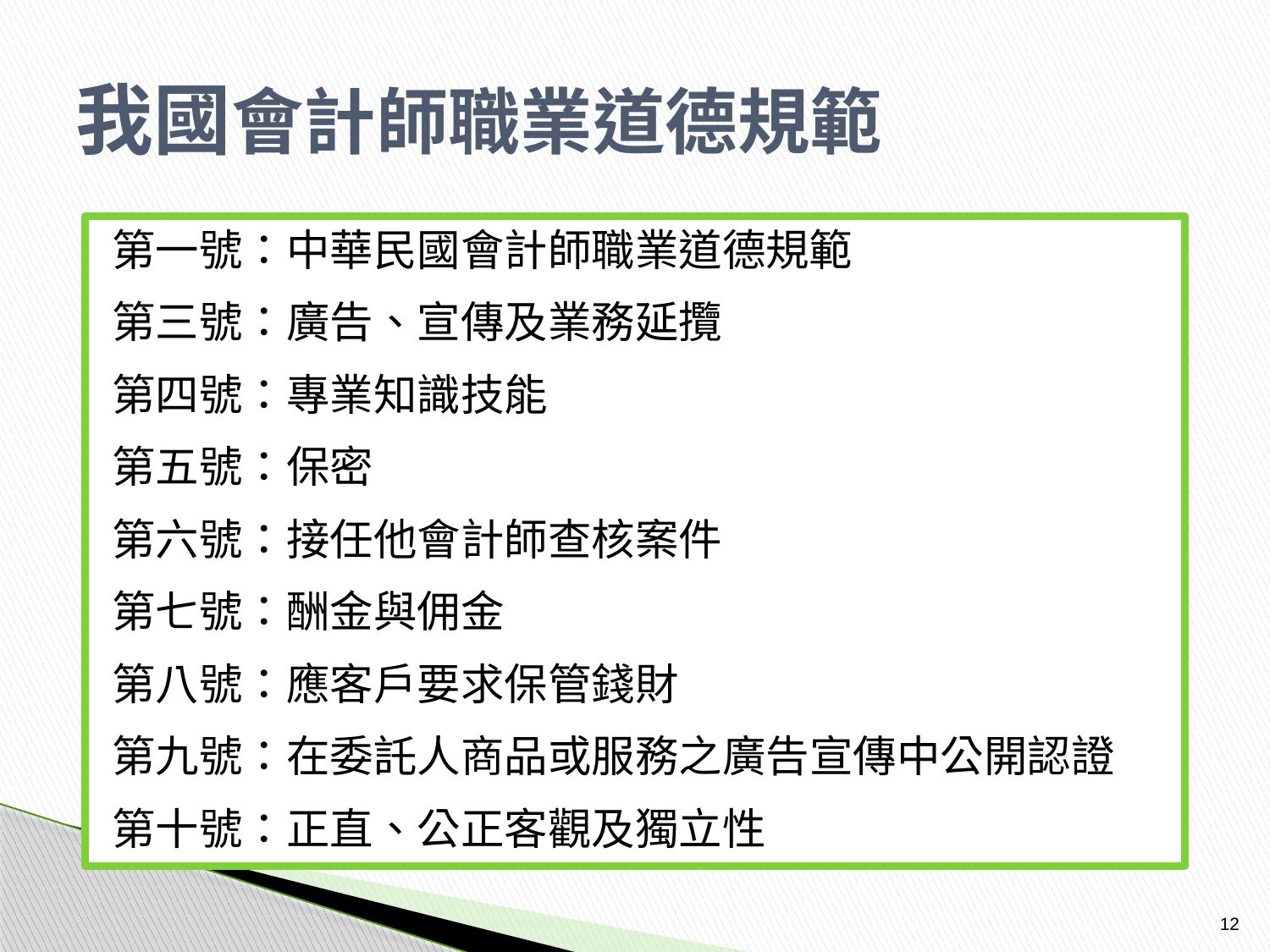

# 我國會計師職業道德規範
第一號：中華民國會計師職業道德規範
第三號：廣告、宣傳及業務延攬
第四號：專業知識技能
第五號：保密
第六號：接任他會計師查核案件
第七號：酬金與佣金
第八號：應客戶要求保管錢財
第九號：在委託人商品或服務之廣告宣傳中公開認證
第十號：正直、公正客觀及獨立性

12